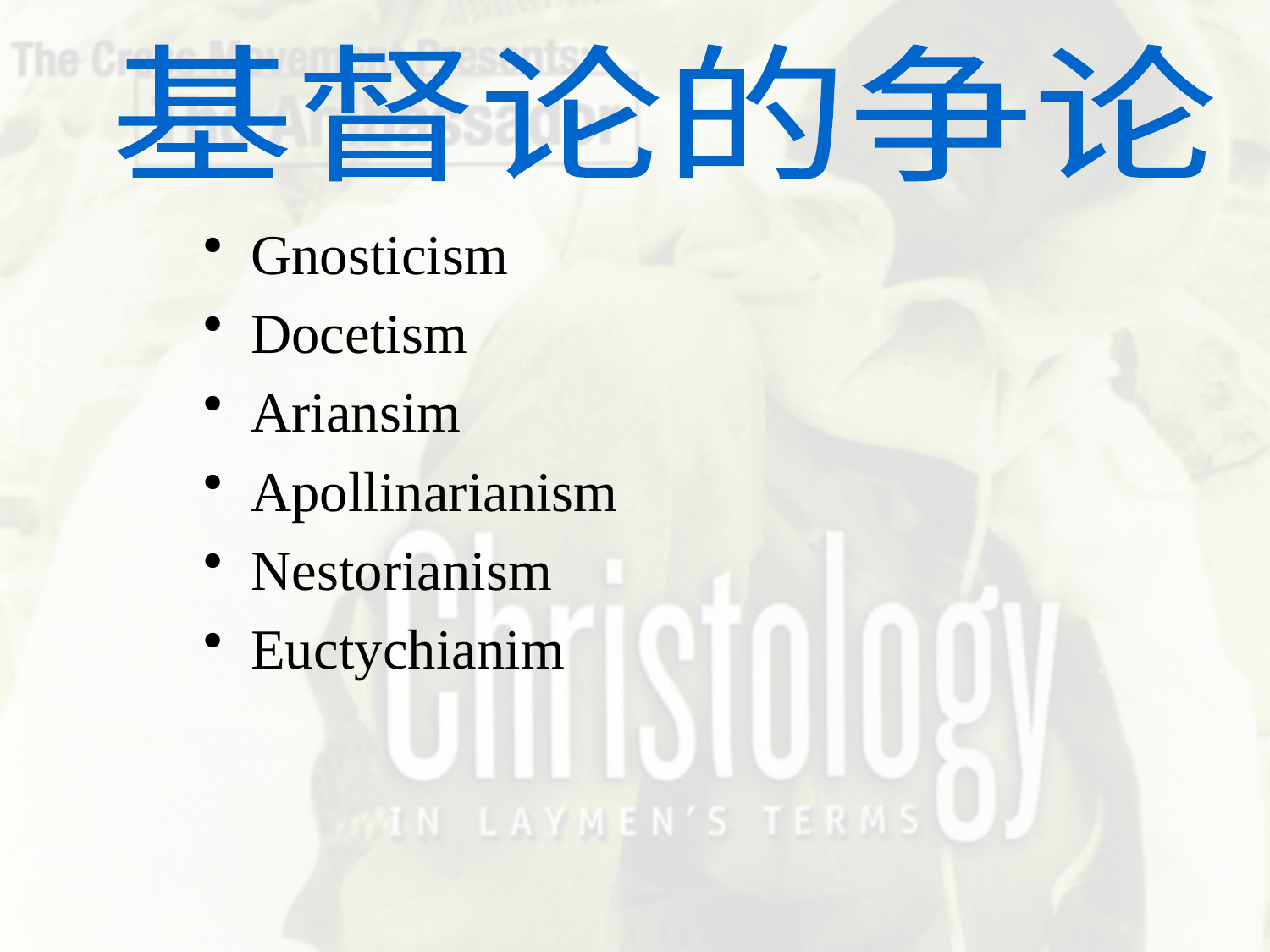

基督论的争论
Gnosticism
Docetism
Ariansim
Apollinarianism
Nestorianism
Euctychianim